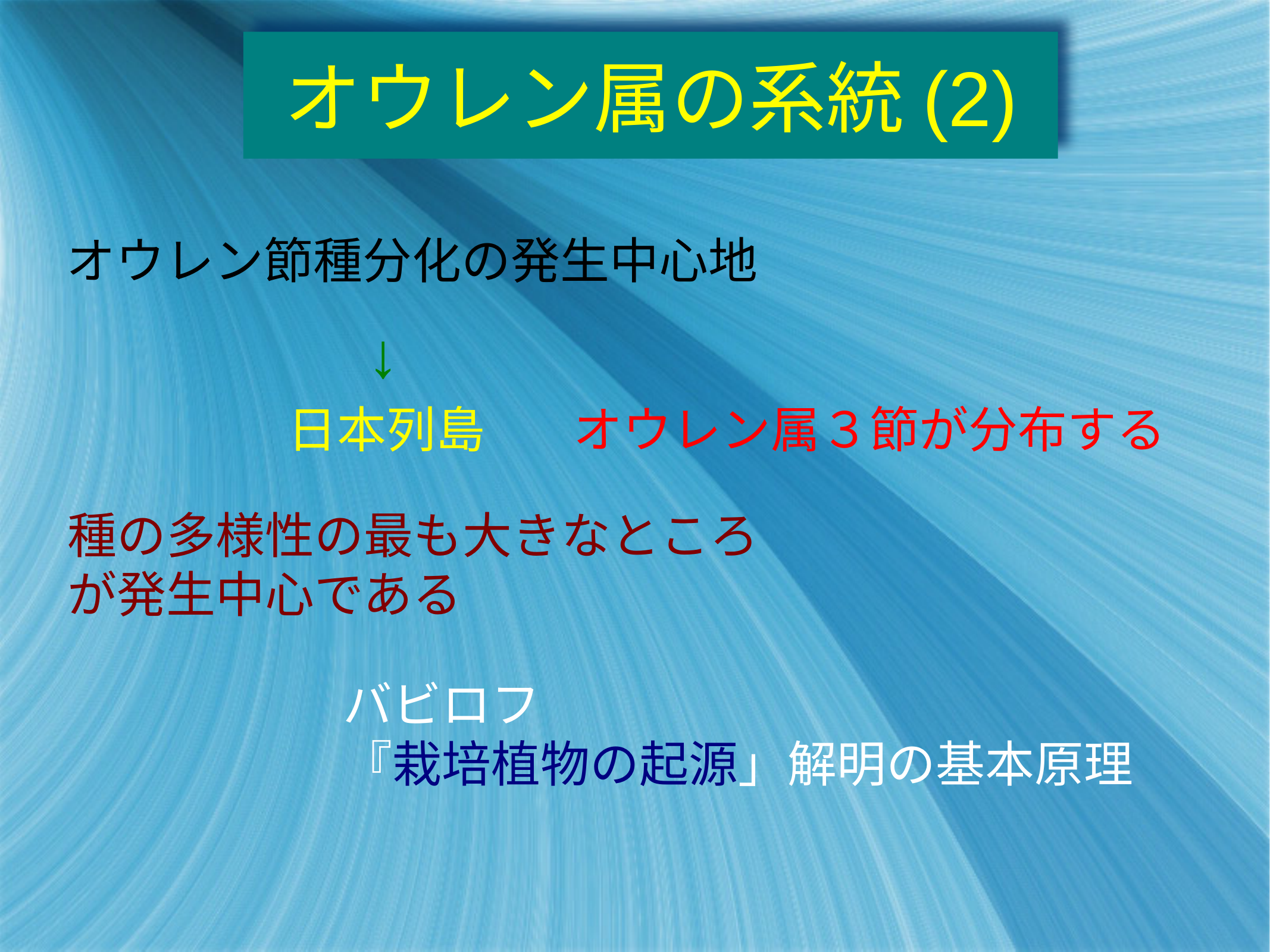

オウレン属の系統(2)
オウレン節種分化の発生中心地
↓
日本列島
オウレン属３節が分布する
種の多様性の最も大きなところ
が発生中心である
バビロフ
『栽培植物の起源」解明の基本原理